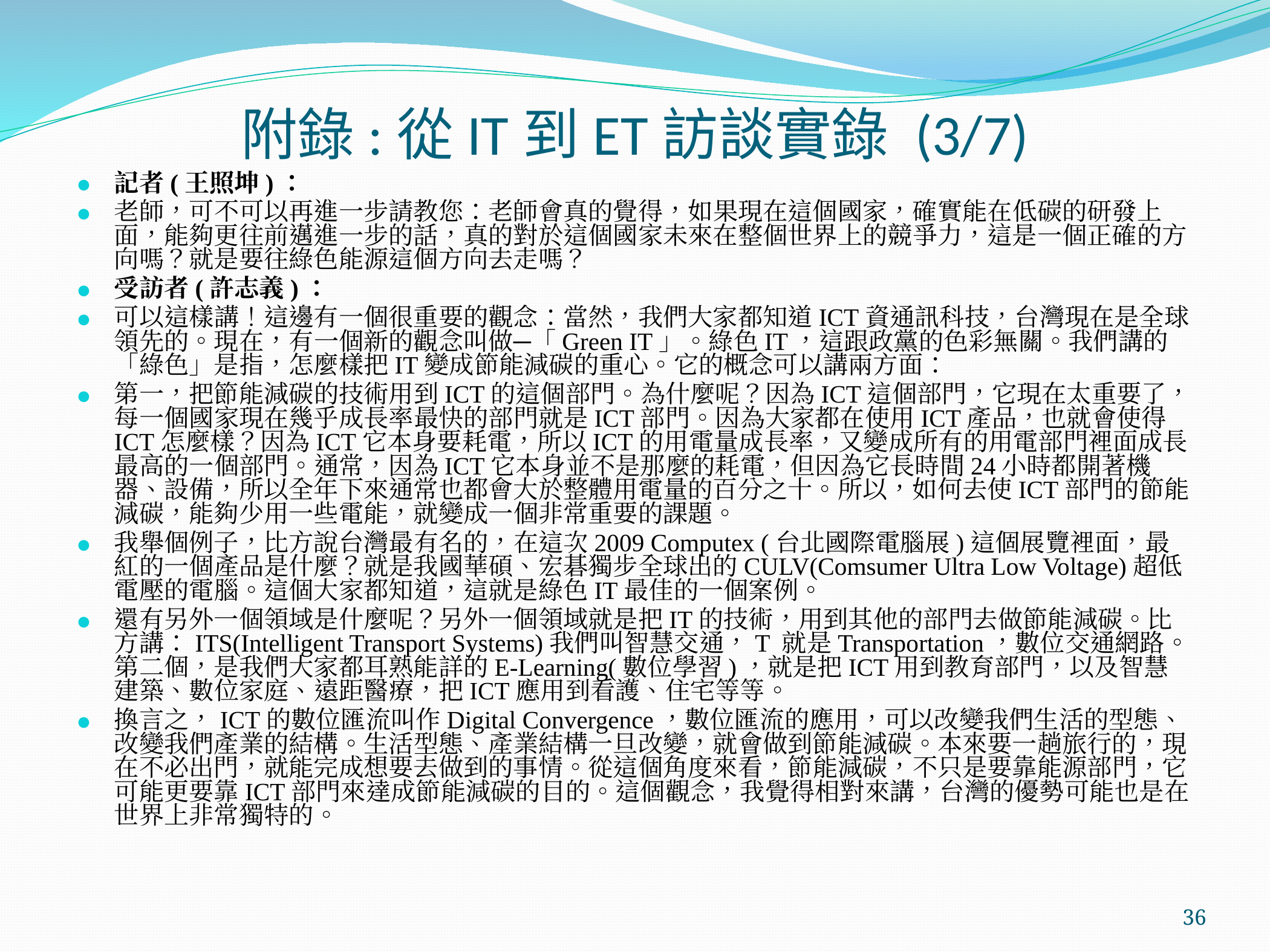

# 附錄:從IT到ET訪談實錄 (3/7)
記者(王照坤)：
老師，可不可以再進一步請教您：老師會真的覺得，如果現在這個國家，確實能在低碳的研發上面，能夠更往前邁進一步的話，真的對於這個國家未來在整個世界上的競爭力，這是一個正確的方向嗎？就是要往綠色能源這個方向去走嗎？
受訪者(許志義)：
可以這樣講！這邊有一個很重要的觀念：當然，我們大家都知道ICT資通訊科技，台灣現在是全球領先的。現在，有一個新的觀念叫做─「Green IT」。綠色IT，這跟政黨的色彩無關。我們講的「綠色」是指，怎麼樣把IT變成節能減碳的重心。它的概念可以講兩方面：
第一，把節能減碳的技術用到ICT的這個部門。為什麼呢？因為ICT這個部門，它現在太重要了，每一個國家現在幾乎成長率最快的部門就是ICT部門。因為大家都在使用ICT產品，也就會使得ICT怎麼樣？因為ICT它本身要耗電，所以ICT的用電量成長率，又變成所有的用電部門裡面成長最高的一個部門。通常，因為ICT它本身並不是那麼的耗電，但因為它長時間24小時都開著機器、設備，所以全年下來通常也都會大於整體用電量的百分之十。所以，如何去使ICT部門的節能減碳，能夠少用一些電能，就變成一個非常重要的課題。
我舉個例子，比方說台灣最有名的，在這次2009 Computex (台北國際電腦展)這個展覽裡面，最紅的一個產品是什麼？就是我國華碩、宏碁獨步全球出的CULV(Comsumer Ultra Low Voltage)超低電壓的電腦。這個大家都知道，這就是綠色IT最佳的一個案例。
還有另外一個領域是什麼呢？另外一個領域就是把IT的技術，用到其他的部門去做節能減碳。比方講：ITS(Intelligent Transport Systems)我們叫智慧交通，T 就是Transportation，數位交通網路。第二個，是我們大家都耳熟能詳的E-Learning(數位學習)，就是把ICT用到教育部門，以及智慧建築、數位家庭、遠距醫療，把ICT應用到看護、住宅等等。
換言之，ICT的數位匯流叫作Digital Convergence，數位匯流的應用，可以改變我們生活的型態、改變我們產業的結構。生活型態、產業結構一旦改變，就會做到節能減碳。本來要一趟旅行的，現在不必出門，就能完成想要去做到的事情。從這個角度來看，節能減碳，不只是要靠能源部門，它可能更要靠ICT部門來達成節能減碳的目的。這個觀念，我覺得相對來講，台灣的優勢可能也是在世界上非常獨特的。
36